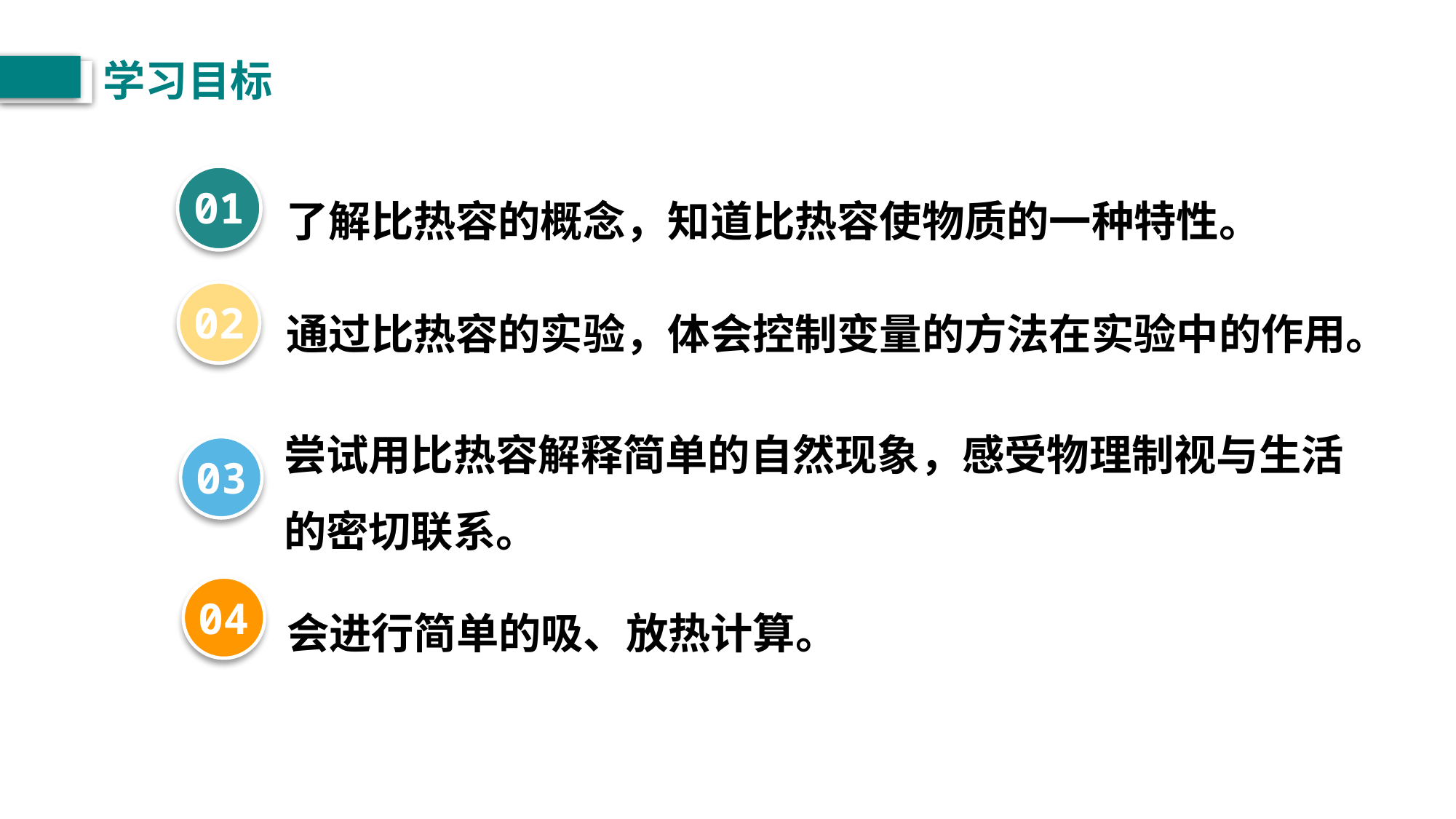

学习目标

01
了解比热容的概念，知道比热容使物质的一种特性。
通过比热容的实验，体会控制变量的方法在实验中的作用。

02
尝试用比热容解释简单的自然现象，感受物理制视与生活的密切联系。

03

04
会进行简单的吸、放热计算。